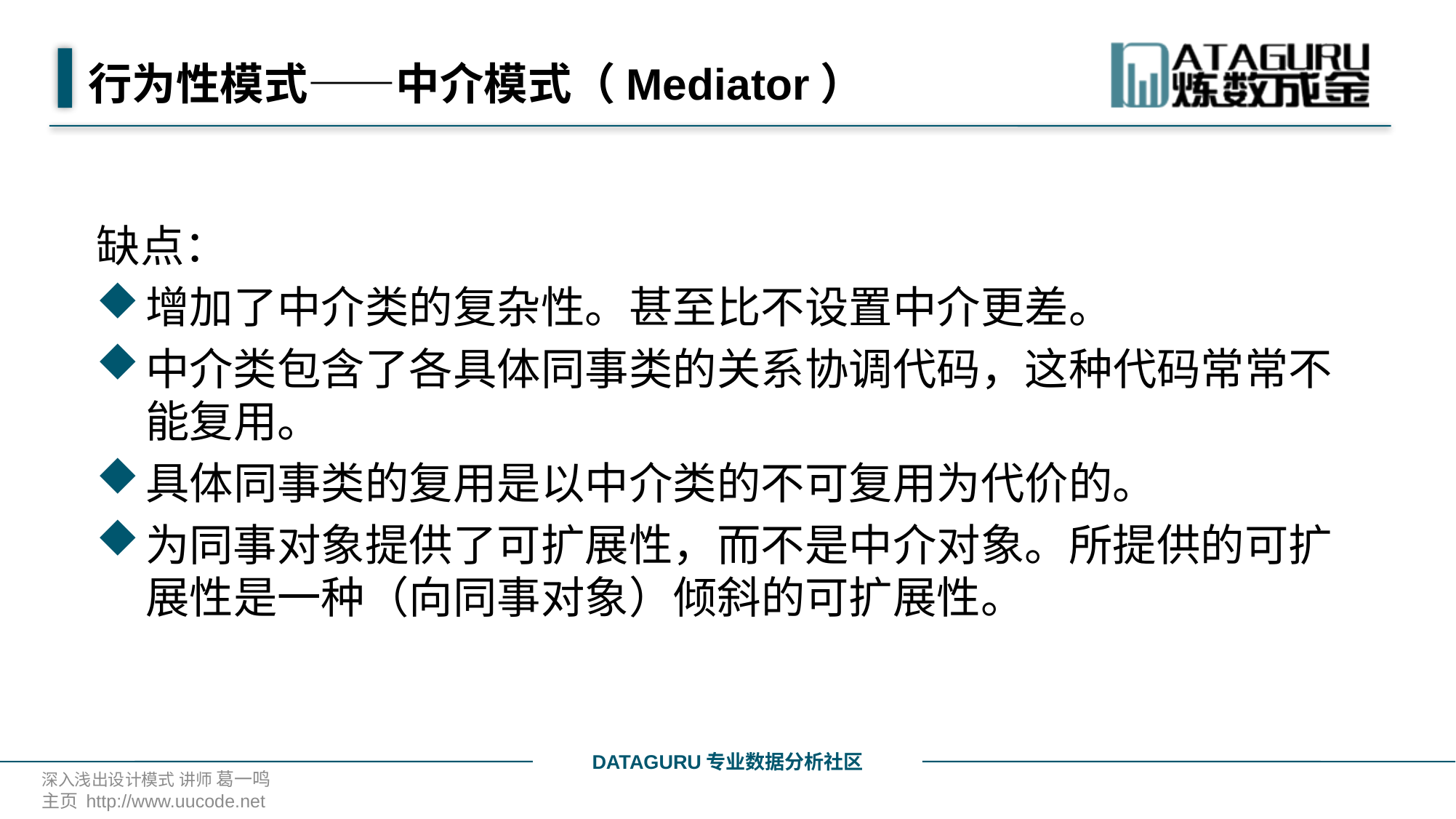

# 行为性模式——中介模式（Mediator）
缺点：
增加了中介类的复杂性。甚至比不设置中介更差。
中介类包含了各具体同事类的关系协调代码，这种代码常常不能复用。
具体同事类的复用是以中介类的不可复用为代价的。
为同事对象提供了可扩展性，而不是中介对象。所提供的可扩展性是一种（向同事对象）倾斜的可扩展性。